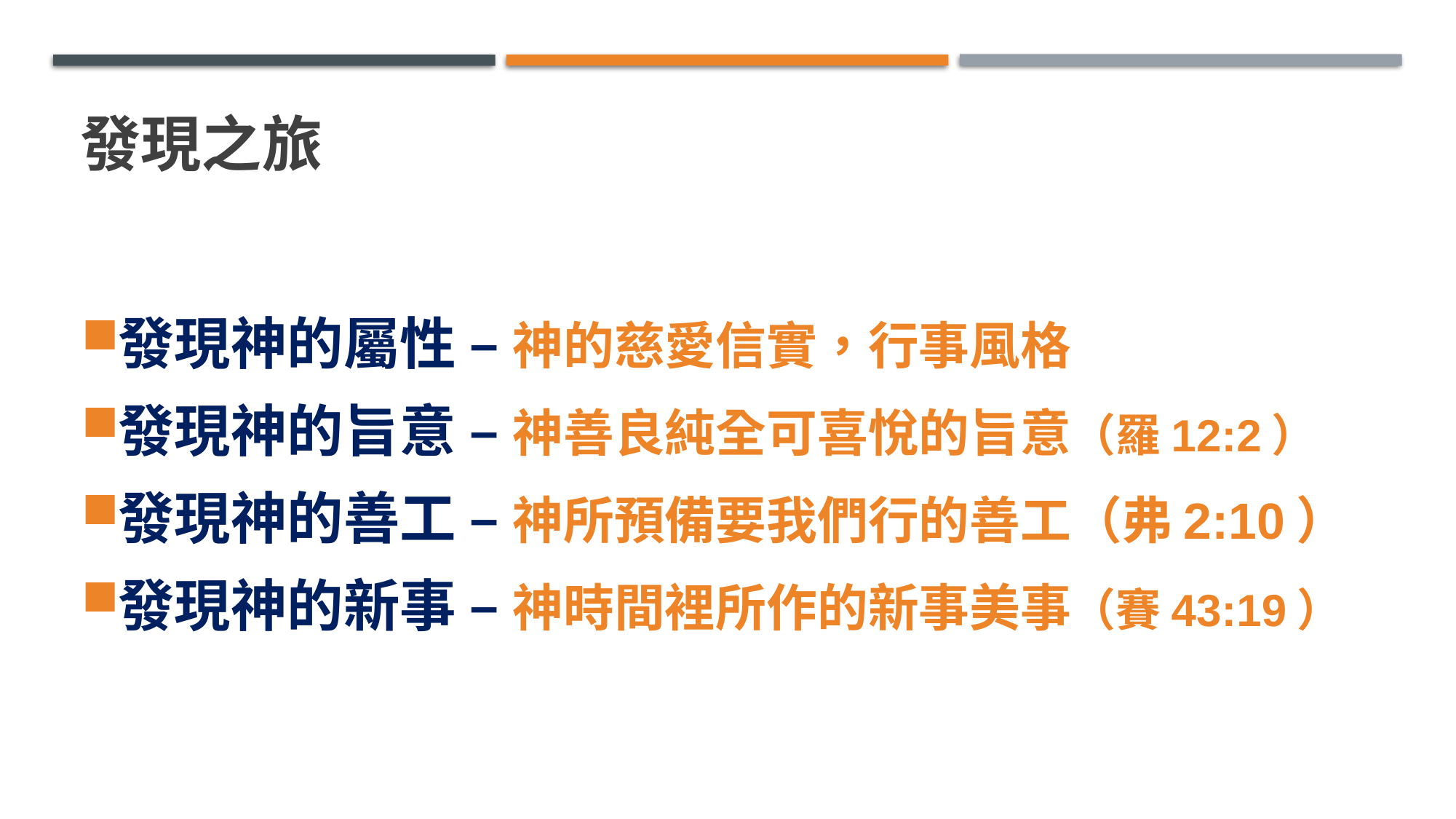

# 發現之旅
發現神的屬性 – 神的慈愛信實，行事風格
發現神的旨意 – 神善良純全可喜悅的旨意（羅12:2）
發現神的善工 – 神所預備要我們行的善工（弗2:10）
發現神的新事 – 神時間裡所作的新事美事（賽43:19）